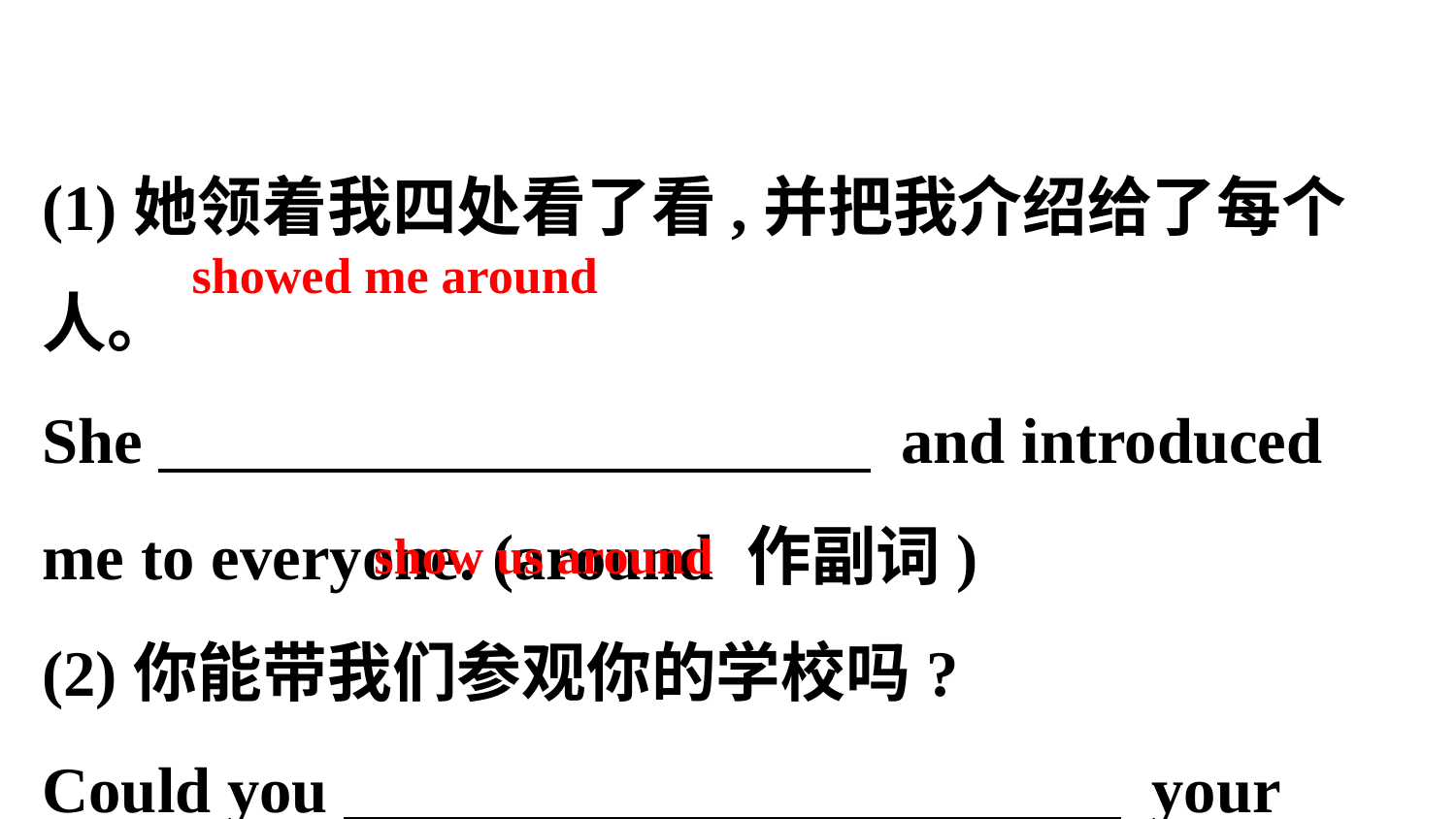

(1)她领着我四处看了看,并把我介绍给了每个人。
She　　　　　　　　　　　 and introduced me to everyone. (around 作副词)
(2)你能带我们参观你的学校吗?
Could you　　　　　　　　　　　　 your school?
(around 作介词)
showed me around
show us around